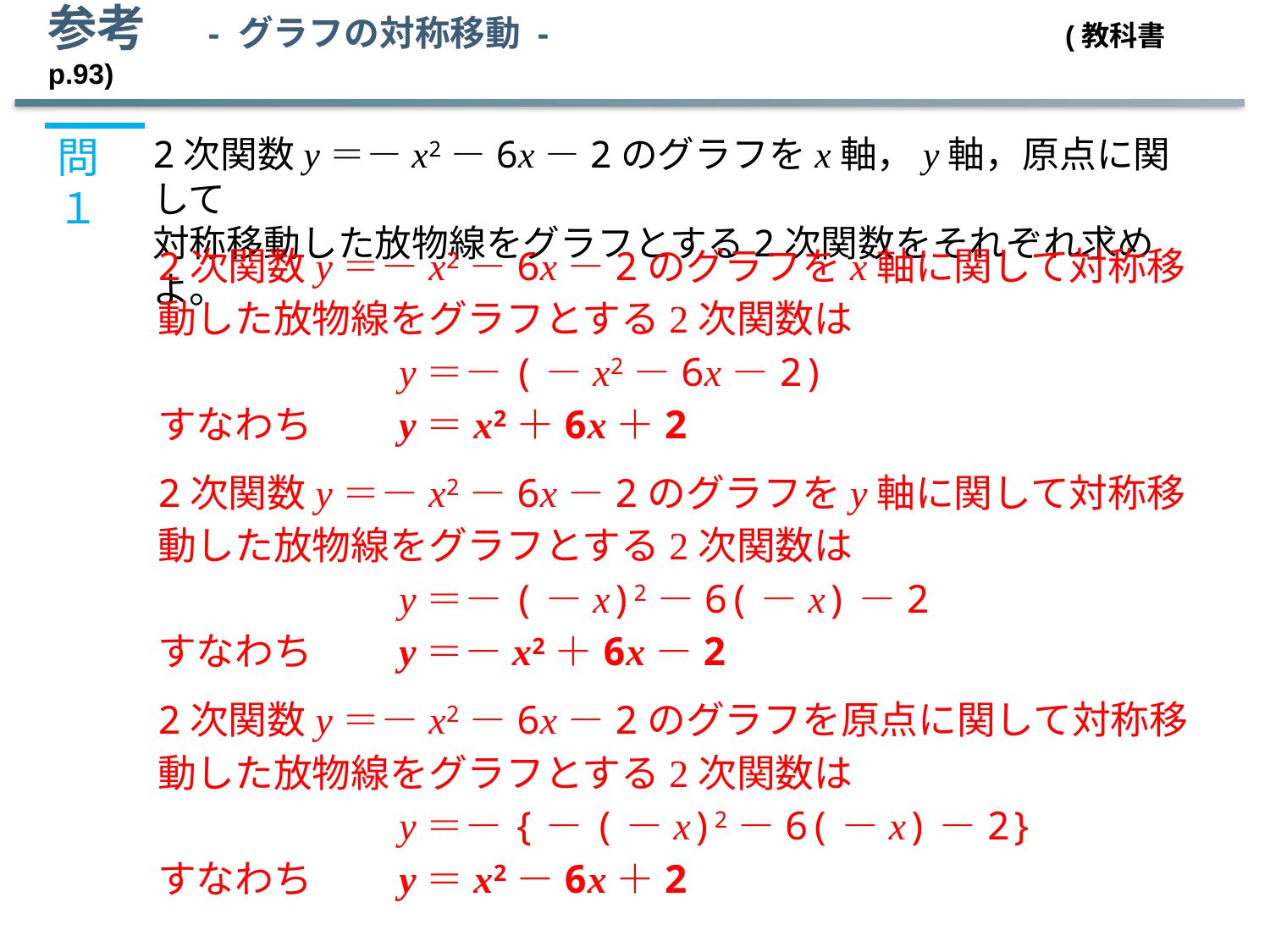

参考　- グラフの対称移動 -                                                     (教科書 p.93)
問１
2次関数y＝－x2－6x－2のグラフをx軸，y軸，原点に関して
対称移動した放物線をグラフとする2次関数をそれぞれ求めよ。
2次関数y＝－x2－6x－2のグラフをx軸に関して対称移動した放物線をグラフとする2次関数は
　　　　　　y＝－(－x2－6x－2)
すなわち　　y＝x2＋6x＋2
2次関数y＝－x2－6x－2のグラフをy軸に関して対称移動した放物線をグラフとする2次関数は
　　　　　　y＝－(－x)2－6(－x)－2
すなわち　　y＝－x2＋6x－2
2次関数y＝－x2－6x－2のグラフを原点に関して対称移動した放物線をグラフとする2次関数は
　　　　　　y＝－{－(－x)2－6(－x)－2}
すなわち　　y＝x2－6x＋2